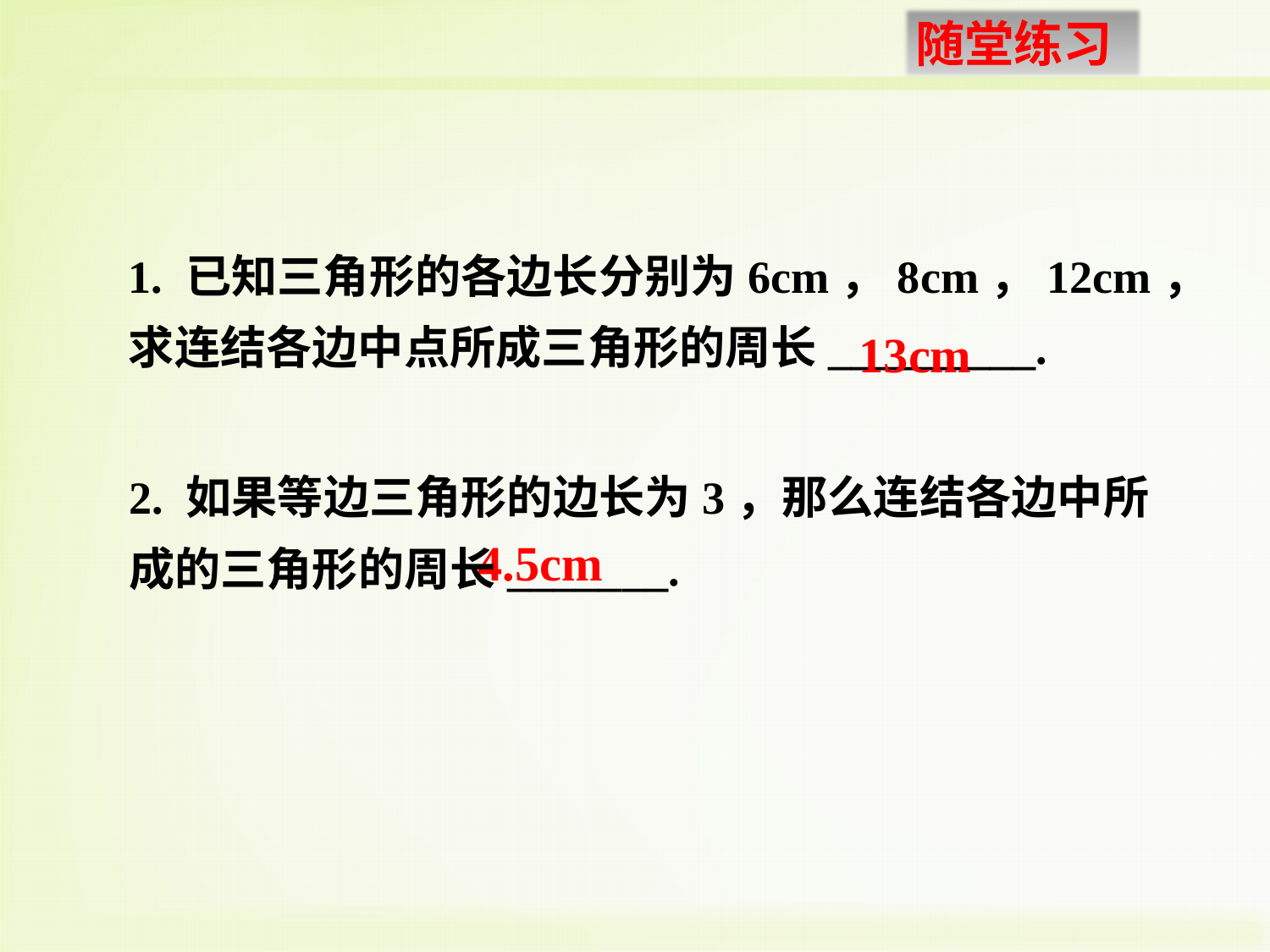

1. 已知三角形的各边长分别为6cm，8cm，12cm，
求连结各边中点所成三角形的周长_________.
13cm
2. 如果等边三角形的边长为3，那么连结各边中所成的三角形的周长_______.
4.5cm